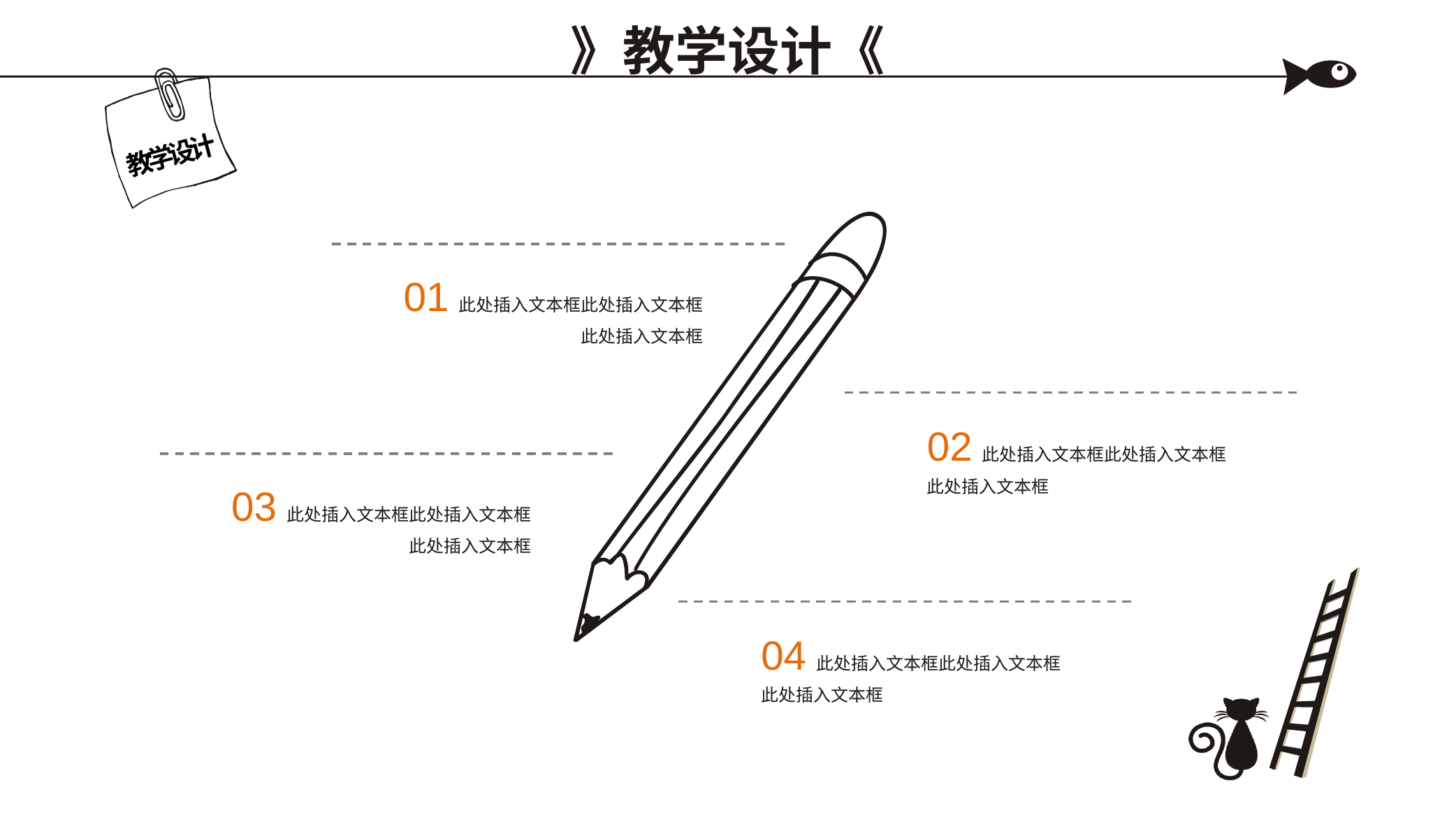

》教学设计《

教学设计
01此处插入文本框此处插入文本框
此处插入文本框

02此处插入文本框此处插入文本框
此处插入文本框
03此处插入文本框此处插入文本框
此处插入文本框
04此处插入文本框此处插入文本框
此处插入文本框